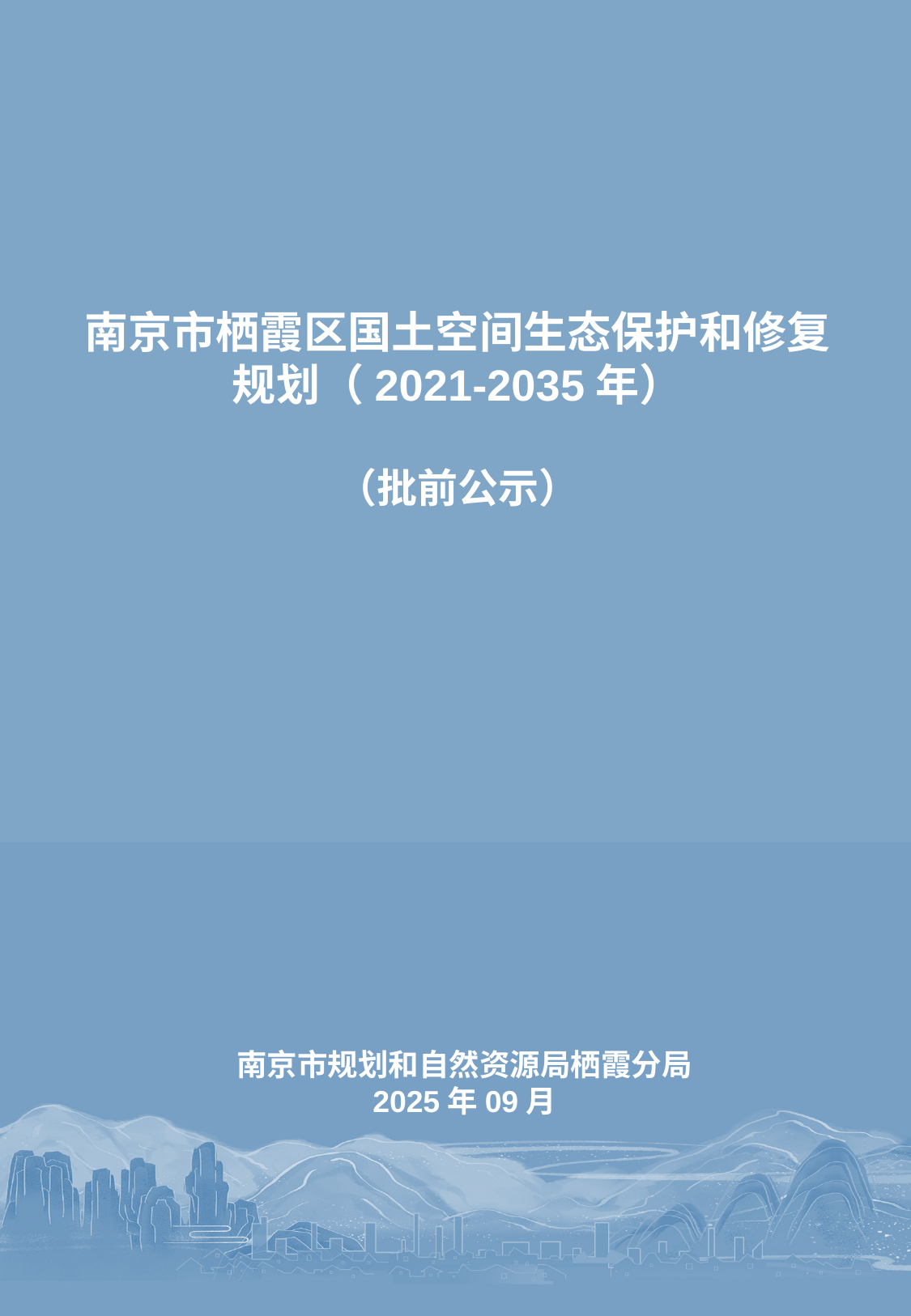

南京市栖霞区国土空间生态保护和修复规划（2021-2035年）

（批前公示）
南京市规划和自然资源局栖霞分局
2025年09月